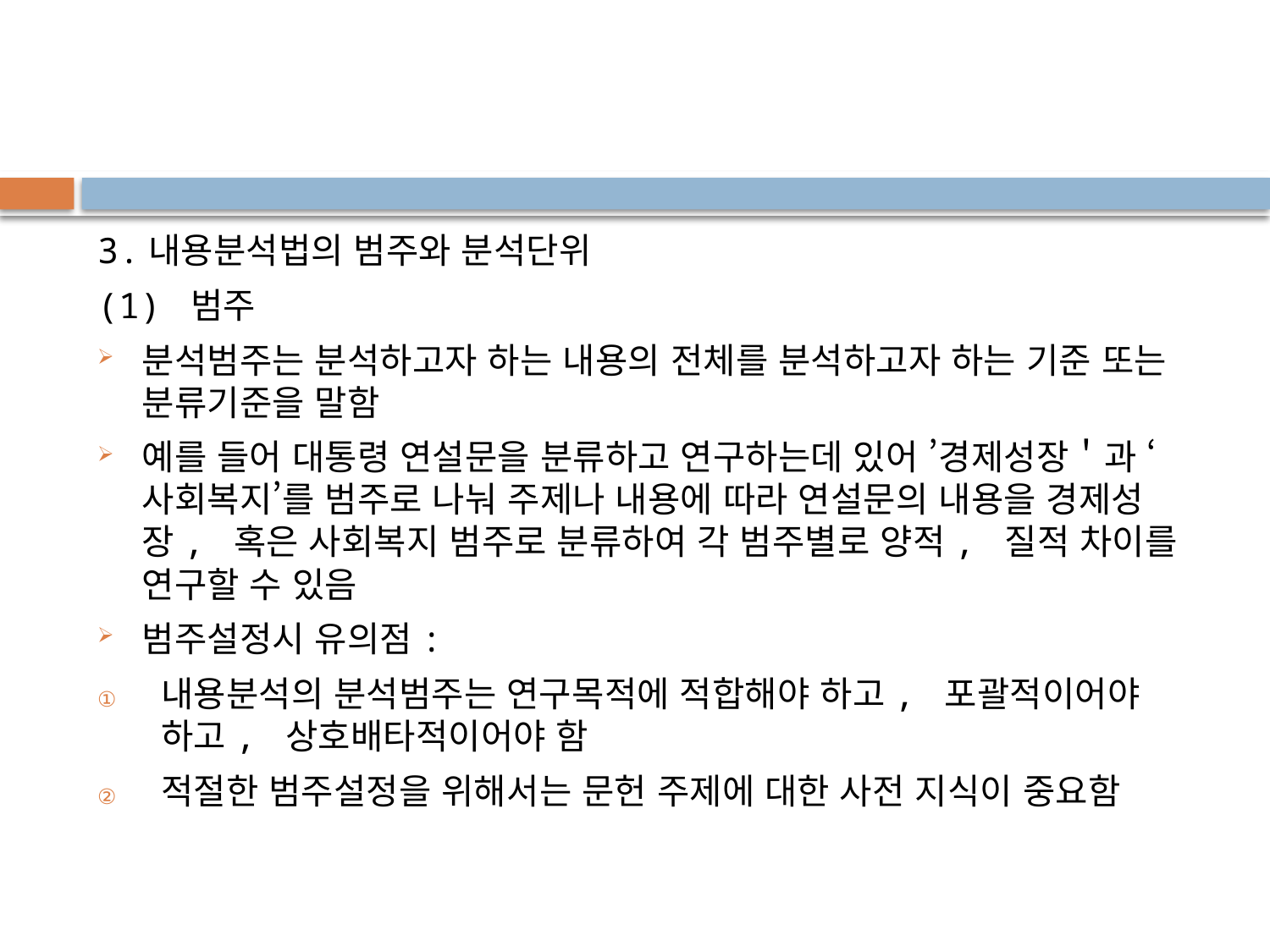

#
3.내용분석법의 범주와 분석단위
(1) 범주
분석범주는 분석하고자 하는 내용의 전체를 분석하고자 하는 기준 또는 분류기준을 말함
예를 들어 대통령 연설문을 분류하고 연구하는데 있어 ’경제성장＇과 ‘사회복지’를 범주로 나눠 주제나 내용에 따라 연설문의 내용을 경제성장, 혹은 사회복지 범주로 분류하여 각 범주별로 양적, 질적 차이를 연구할 수 있음
범주설정시 유의점:
내용분석의 분석범주는 연구목적에 적합해야 하고, 포괄적이어야 하고, 상호배타적이어야 함
적절한 범주설정을 위해서는 문헌 주제에 대한 사전 지식이 중요함